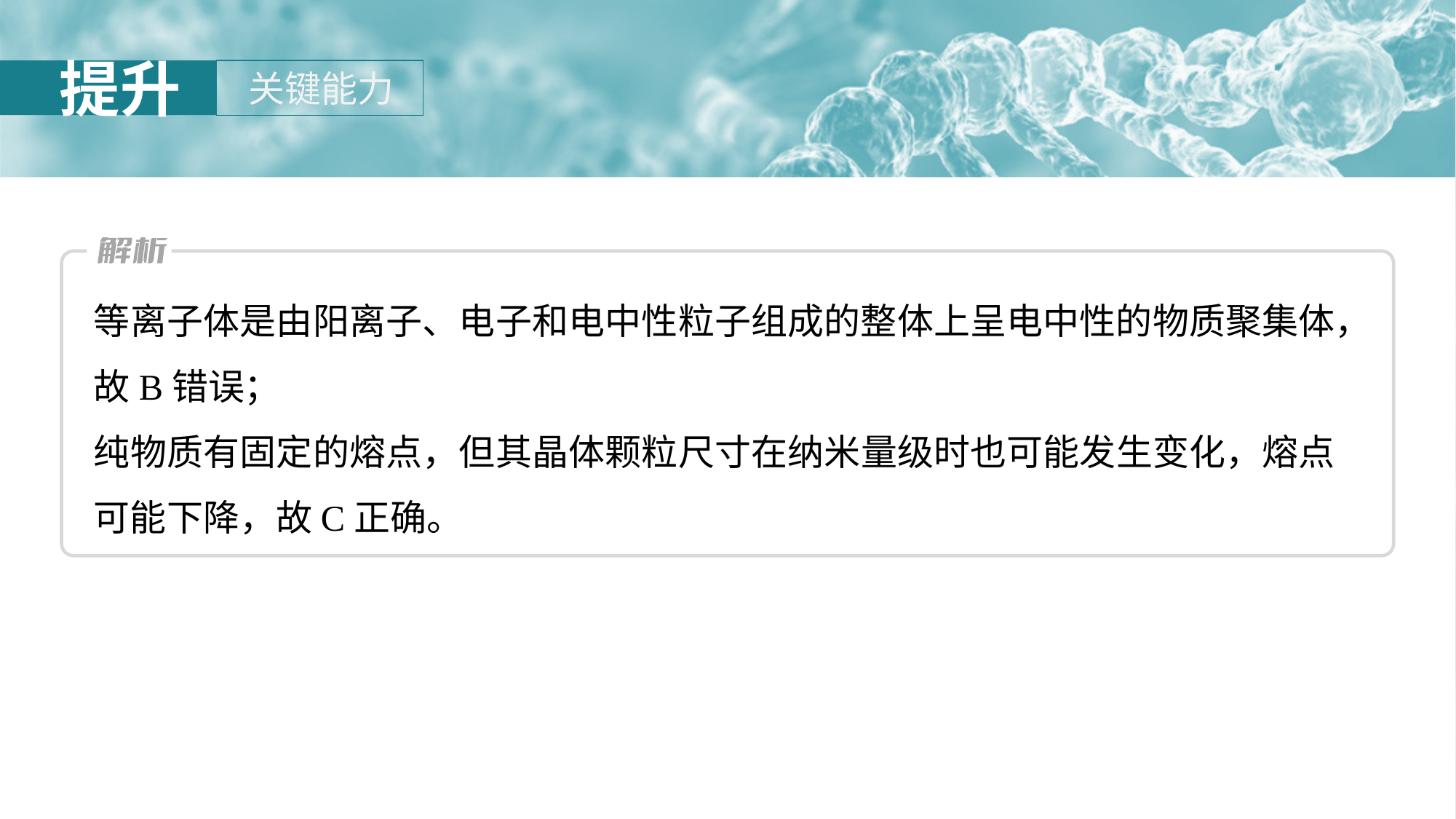

等离子体是由阳离子、电子和电中性粒子组成的整体上呈电中性的物质聚集体，故B错误；
纯物质有固定的熔点，但其晶体颗粒尺寸在纳米量级时也可能发生变化，熔点可能下降，故C正确。